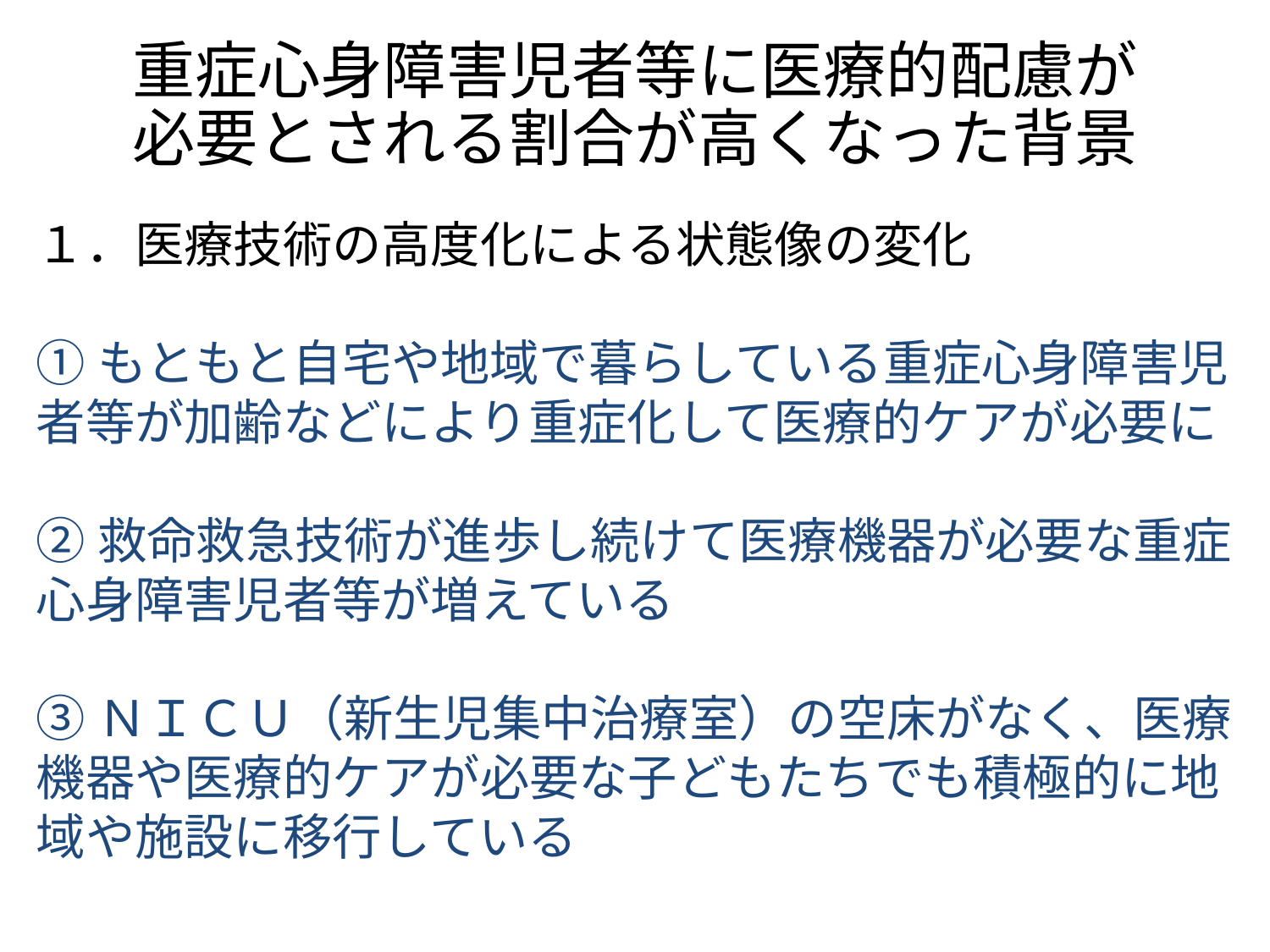

# 重症心身障害児者等に医療的配慮が 必要とされる割合が高くなった背景
１．医療技術の高度化による状態像の変化

①もともと自宅や地域で暮らしている重症心身障害児者等が加齢などにより重症化して医療的ケアが必要に

②救命救急技術が進歩し続けて医療機器が必要な重症心身障害児者等が増えている

③ＮＩＣＵ（新生児集中治療室）の空床がなく、医療機器や医療的ケアが必要な子どもたちでも積極的に地域や施設に移行している